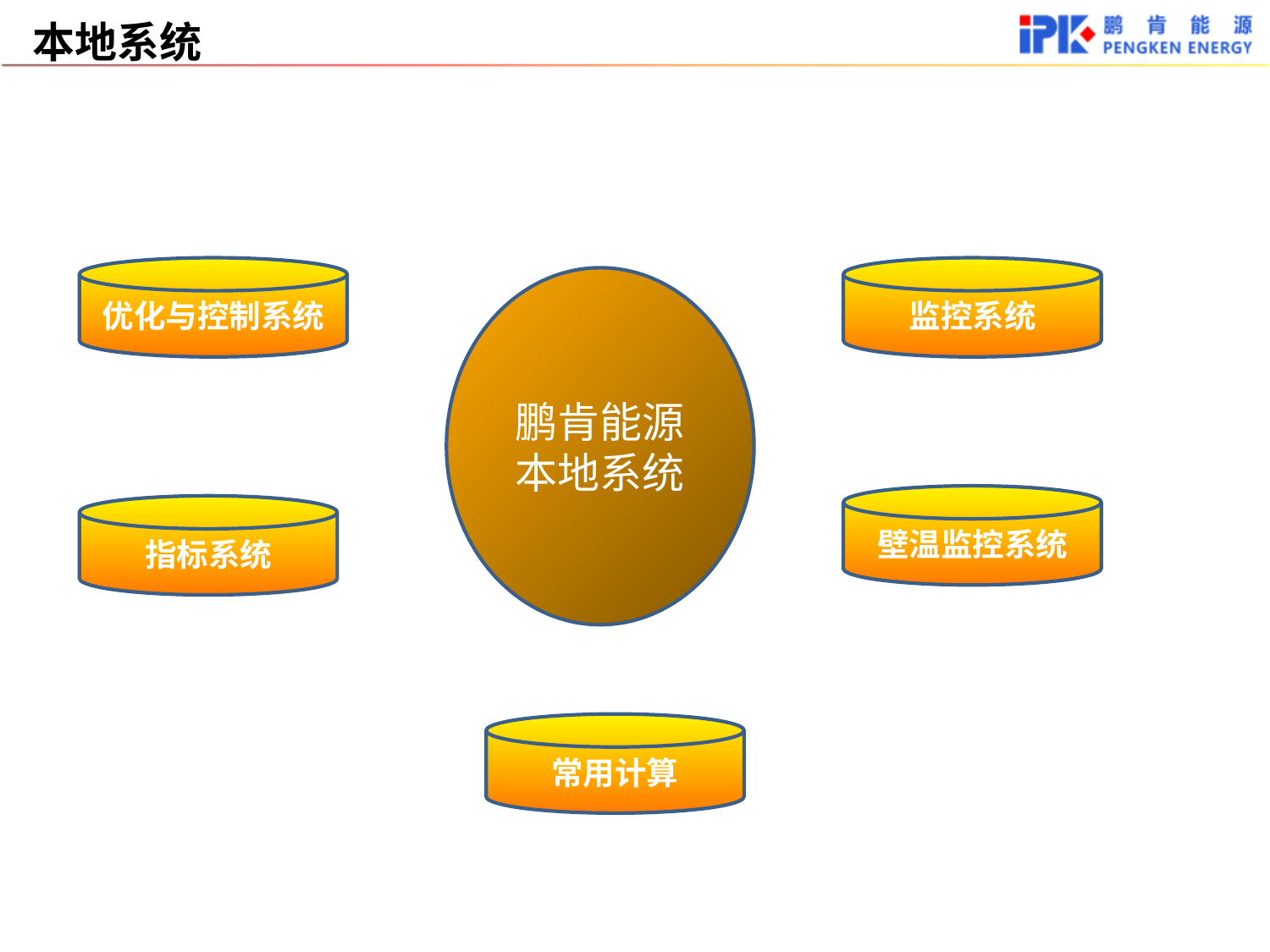

本地系统
优化与控制系统
监控系统
鹏肯能源
本地系统
壁温监控系统
指标系统
常用计算